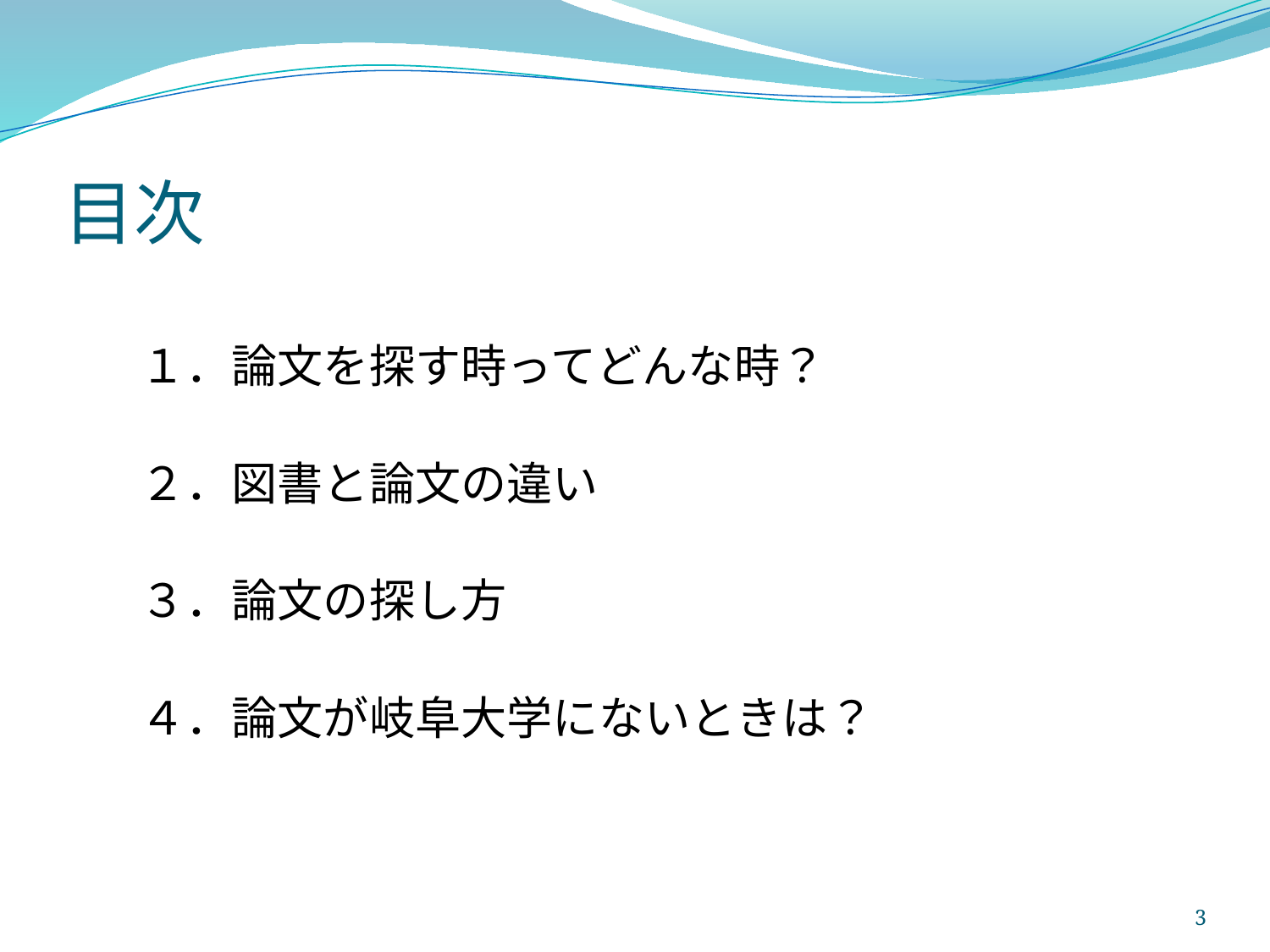

# 目次

１．論文を探す時ってどんな時？

２．図書と論文の違い

３．論文の探し方

４．論文が岐阜大学にないときは？
3